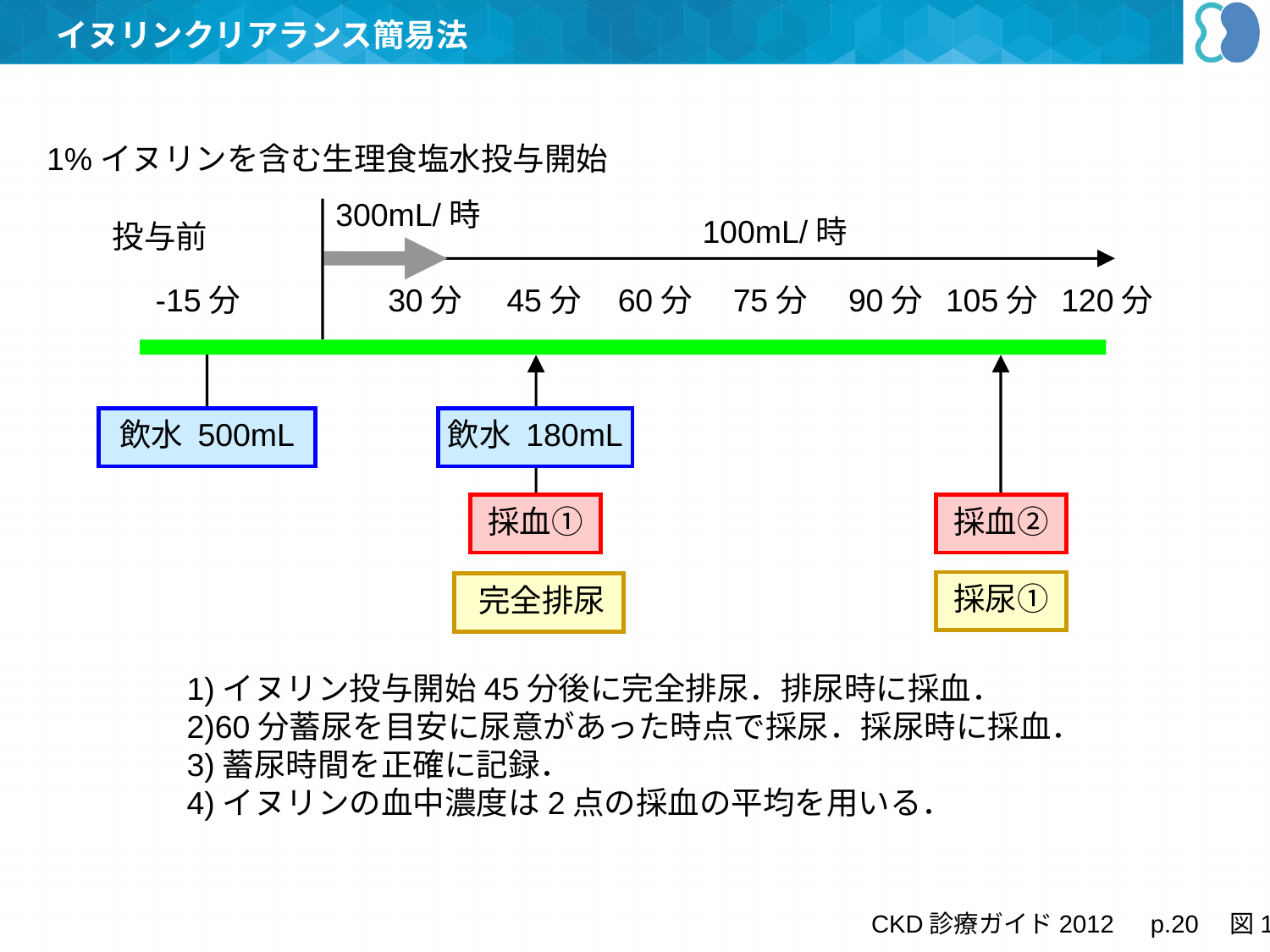

イヌリンクリアランス簡易法
1%イヌリンを含む生理食塩水投与開始
300mL/時

100mL/時
投与前

-15分
30分
45分
60分
75分
90分
105分
120分

飲水 500mL
飲水 180mL

採血①
採血②

採尿①
完全排尿
1)イヌリン投与開始45分後に完全排尿．排尿時に採血．
2)60分蓄尿を目安に尿意があった時点で採尿．採尿時に採血．
3)蓄尿時間を正確に記録．
4)イヌリンの血中濃度は2点の採血の平均を用いる．
CKD診療ガイド2012　p.20　図14